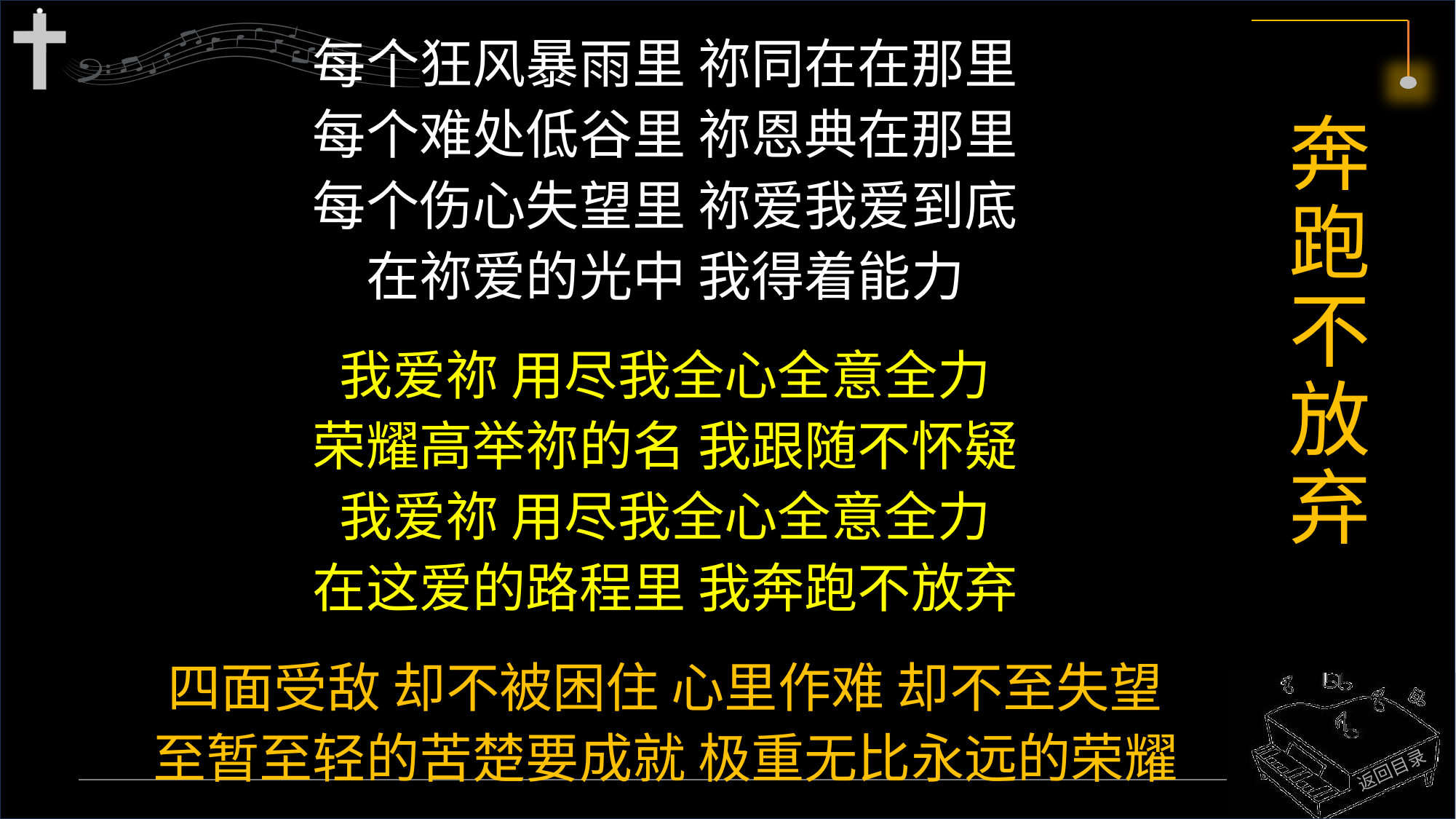

每个狂风暴雨里 祢同在在那里
每个难处低谷里 祢恩典在那里
每个伤心失望里 祢爱我爱到底
在祢爱的光中 我得着能力

我爱祢 用尽我全心全意全力
荣耀高举祢的名 我跟随不怀疑
我爱祢 用尽我全心全意全力
在这爱的路程里 我奔跑不放弃

四面受敌 却不被困住 心里作难 却不至失望
至暂至轻的苦楚要成就 极重无比永远的荣耀
# 奔跑不放弃